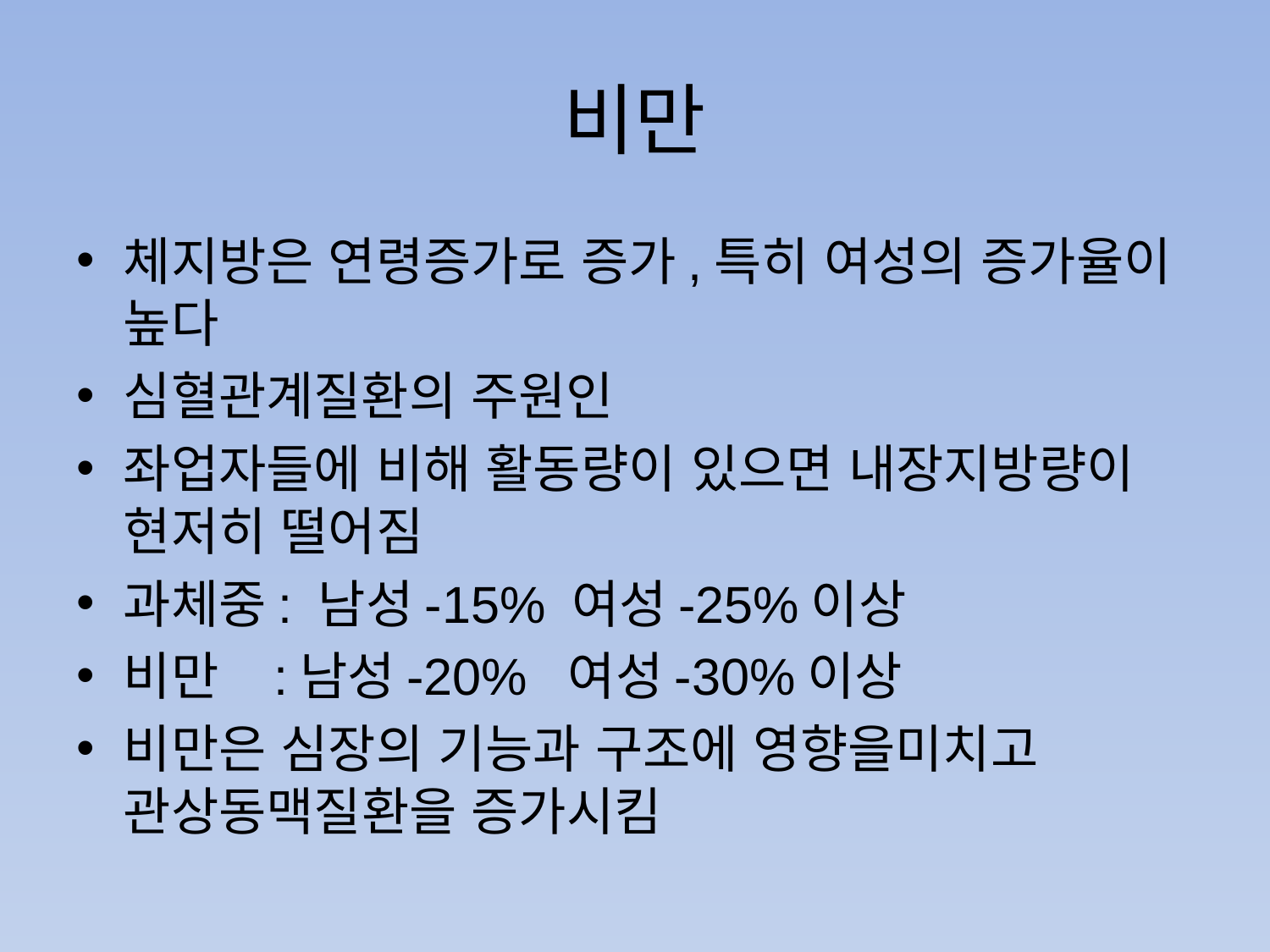

# 비만
체지방은 연령증가로 증가,특히 여성의 증가율이 높다
심혈관계질환의 주원인
좌업자들에 비해 활동량이 있으면 내장지방량이 현저히 떨어짐
과체중: 남성-15% 여성-25%이상
비만   :남성-20%  여성-30%이상
비만은 심장의 기능과 구조에 영향을미치고 관상동맥질환을 증가시킴